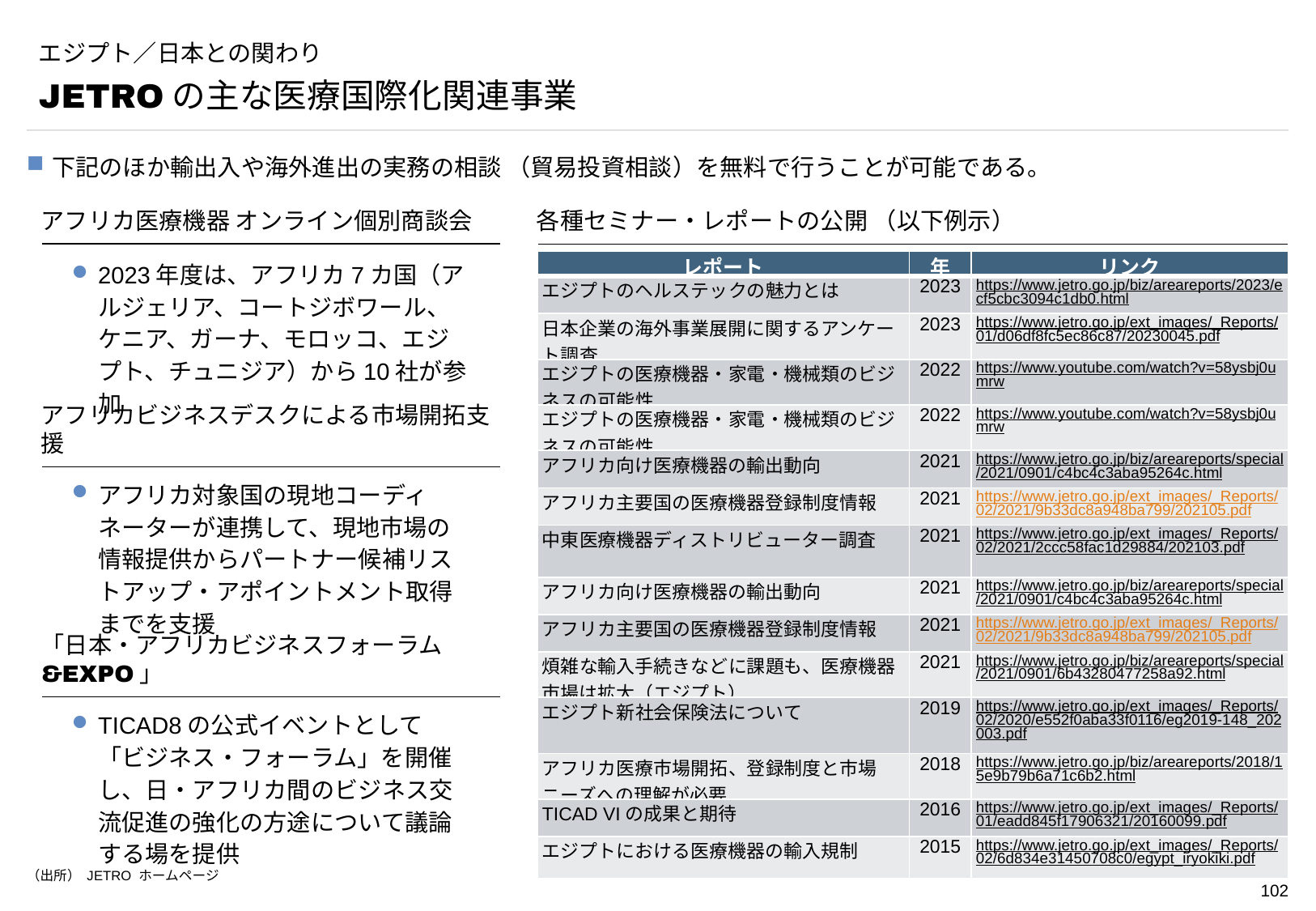

# エジプト／日本との関わり
JETROの主な医療国際化関連事業
下記のほか輸出入や海外進出の実務の相談 （貿易投資相談）を無料で行うことが可能である。
アフリカ医療機器 オンライン個別商談会
各種セミナー・レポートの公開 （以下例示）
2023年度は、アフリカ7カ国（アルジェリア、コートジボワール、ケニア、ガーナ、モロッコ、エジプト、チュニジア）から10社が参加
| レポート | 年 | リンク |
| --- | --- | --- |
| エジプトのヘルステックの魅力とは | 2023 | https://www.jetro.go.jp/biz/areareports/2023/ecf5cbc3094c1db0.html |
| 日本企業の海外事業展開に関するアンケート調査 | 2023 | https://www.jetro.go.jp/ext\_images/\_Reports/01/d06df8fc5ec86c87/20230045.pdf |
| エジプトの医療機器・家電・機械類のビジネスの可能性 | 2022 | https://www.youtube.com/watch?v=58ysbj0umrw |
| エジプトの医療機器・家電・機械類のビジネスの可能性 | 2022 | https://www.youtube.com/watch?v=58ysbj0umrw |
| アフリカ向け医療機器の輸出動向 | 2021 | https://www.jetro.go.jp/biz/areareports/special/2021/0901/c4bc4c3aba95264c.html |
| アフリカ主要国の医療機器登録制度情報 | 2021 | https://www.jetro.go.jp/ext\_images/\_Reports/02/2021/9b33dc8a948ba799/202105.pdf |
| 中東医療機器ディストリビューター調査 | 2021 | https://www.jetro.go.jp/ext\_images/\_Reports/02/2021/2ccc58fac1d29884/202103.pdf |
| アフリカ向け医療機器の輸出動向 | 2021 | https://www.jetro.go.jp/biz/areareports/special/2021/0901/c4bc4c3aba95264c.html |
| アフリカ主要国の医療機器登録制度情報 | 2021 | https://www.jetro.go.jp/ext\_images/\_Reports/02/2021/9b33dc8a948ba799/202105.pdf |
| 煩雑な輸入手続きなどに課題も、医療機器市場は拡大（エジプト） | 2021 | https://www.jetro.go.jp/biz/areareports/special/2021/0901/6b43280477258a92.html |
| エジプト新社会保険法について | 2019 | https://www.jetro.go.jp/ext\_images/\_Reports/02/2020/e552f0aba33f0116/eg2019-148\_202003.pdf |
| アフリカ医療市場開拓、登録制度と市場ニーズへの理解が必要 | 2018 | https://www.jetro.go.jp/biz/areareports/2018/15e9b79b6a71c6b2.html |
| TICAD VIの成果と期待 | 2016 | https://www.jetro.go.jp/ext\_images/\_Reports/01/eadd845f17906321/20160099.pdf |
| エジプトにおける医療機器の輸入規制 | 2015 | https://www.jetro.go.jp/ext\_images/\_Reports/02/6d834e31450708c0/egypt\_iryokiki.pdf |
アフリカビジネスデスクによる市場開拓支援
アフリカ対象国の現地コーディネーターが連携して、現地市場の情報提供からパートナー候補リストアップ・アポイントメント取得までを支援
「日本・アフリカビジネスフォーラム&EXPO」
TICAD8の公式イベントとして「ビジネス・フォーラム」を開催し、日・アフリカ間のビジネス交流促進の強化の方途について議論する場を提供
（出所） JETRO ホームページ